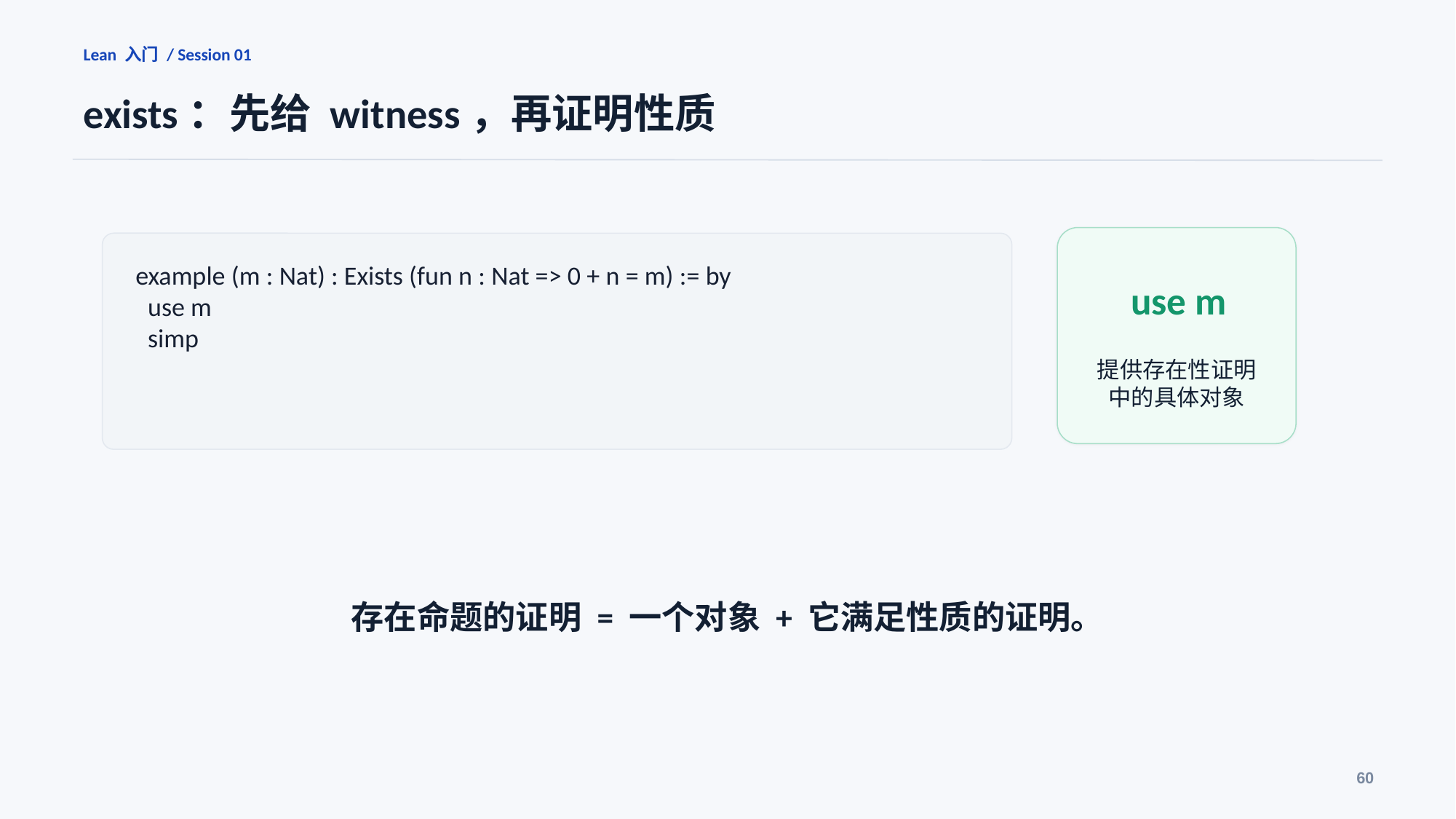

Lean 入门 / Session 01
exists：先给 witness，再证明性质

example (m : Nat) : Exists (fun n : Nat => 0 + n = m) := by
  use m
  simp
use m
提供存在性证明中的具体对象
存在命题的证明 = 一个对象 + 它满足性质的证明。
60